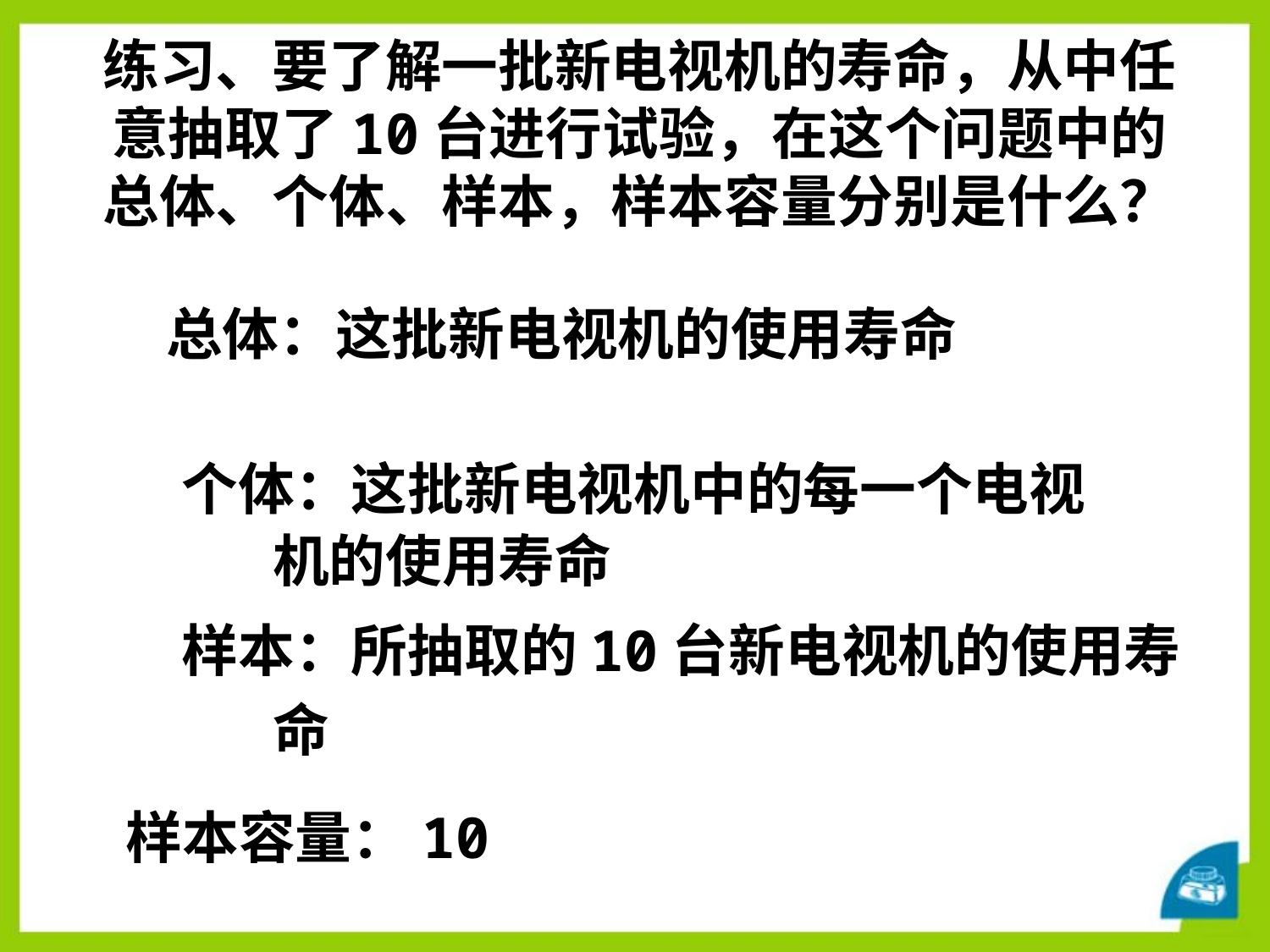

# 练习、要了解一批新电视机的寿命，从中任意抽取了10台进行试验，在这个问题中的总体、个体、样本，样本容量分别是什么？
总体：这批新电视机的使用寿命
个体：这批新电视机中的每一个电视
      机的使用寿命

样本：所抽取的10台新电视机的使用寿
      命

样本容量：10